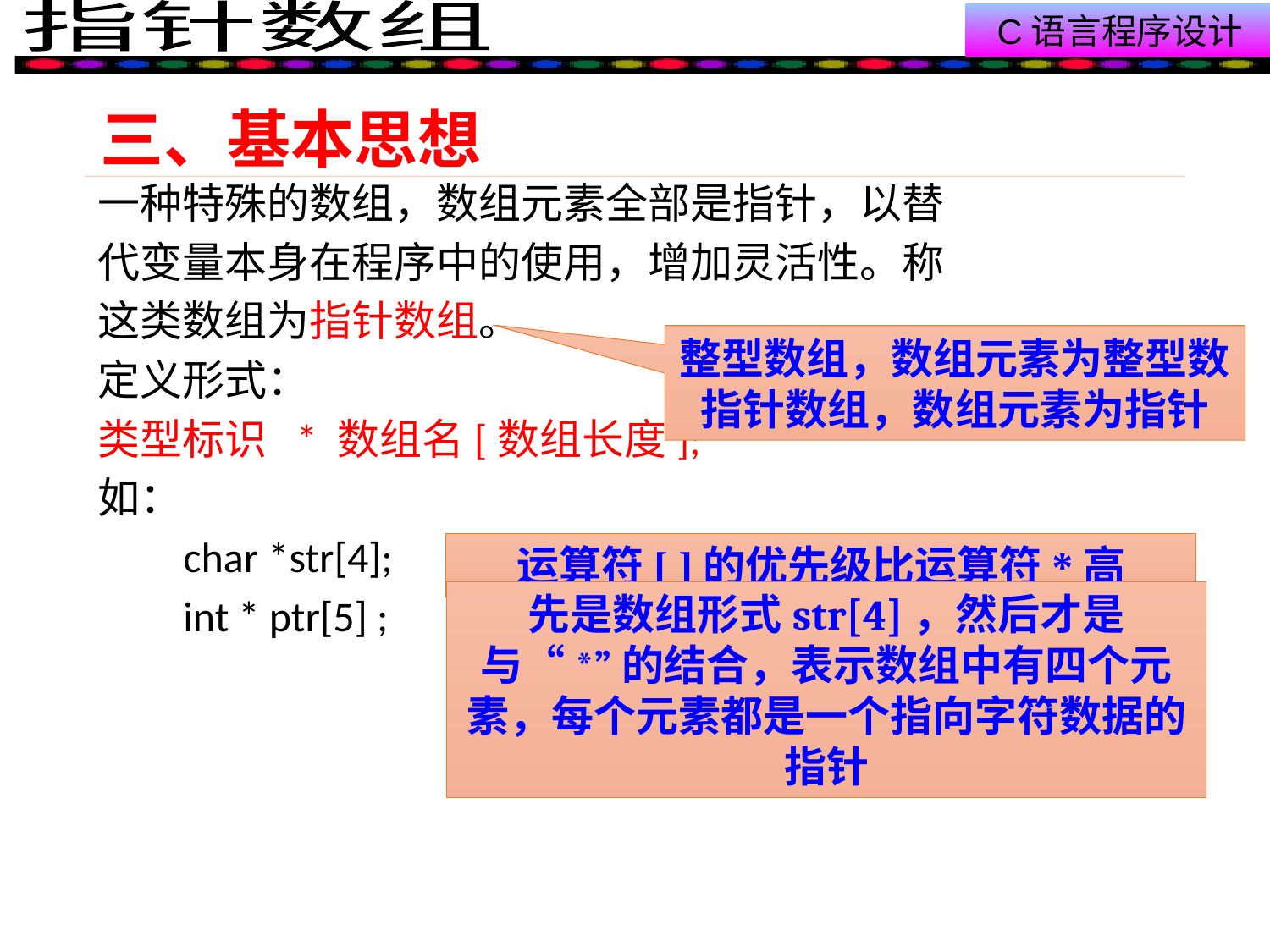

# 三、基本思想
一种特殊的数组，数组元素全部是指针，以替
代变量本身在程序中的使用，增加灵活性。称
这类数组为指针数组。
定义形式：
类型标识  * 数组名[数组长度];
如：
         char *str[4];
         int * ptr[5] ;
整型数组，数组元素为整型数
指针数组，数组元素为指针
运算符[ ]的优先级比运算符*高
先是数组形式str[4]，然后才是与“*”的结合，表示数组中有四个元素，每个元素都是一个指向字符数据的指针